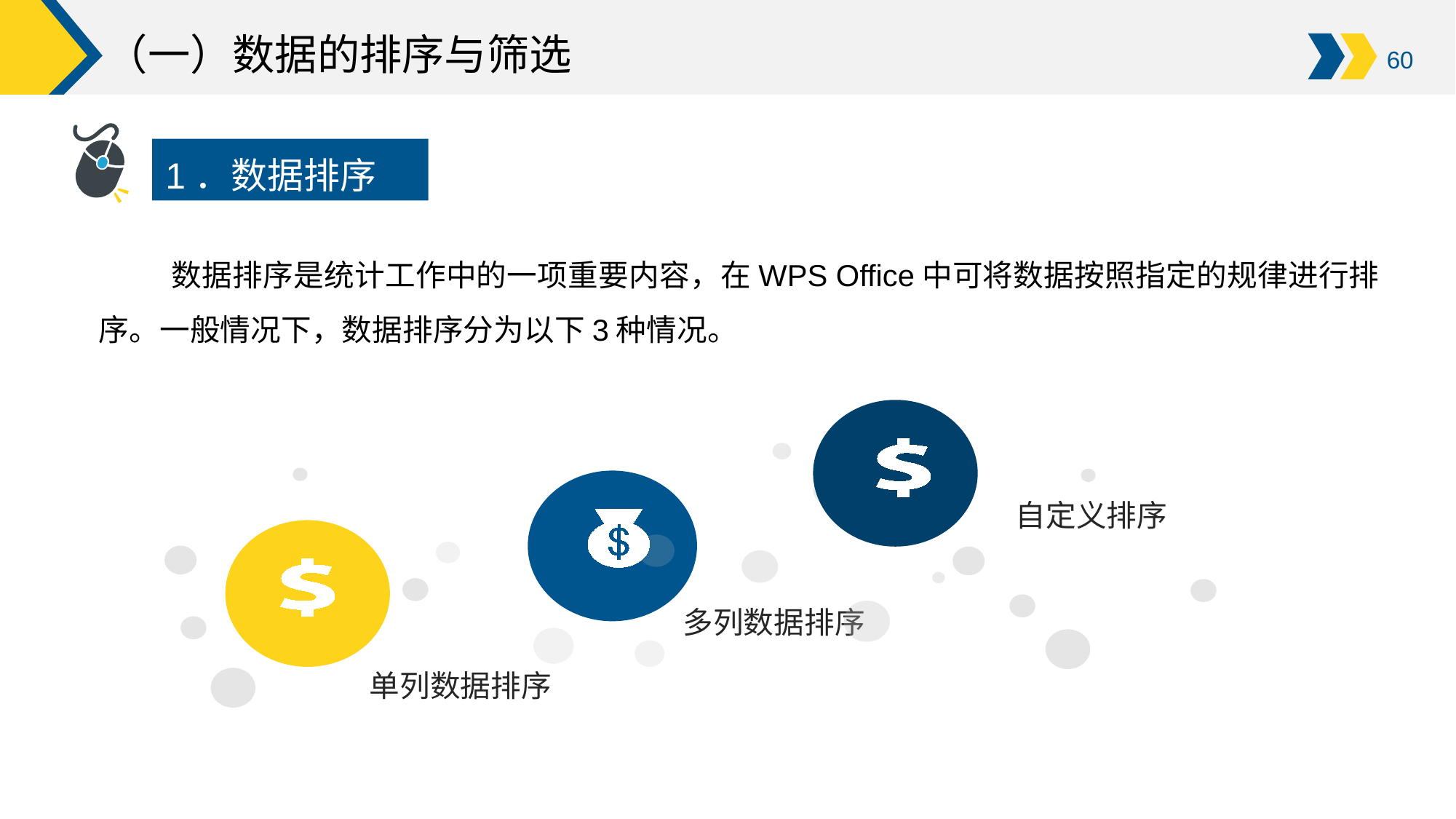

# （一）数据的排序与筛选

1．数据排序

数据排序是统计工作中的一项重要内容，在WPS Office中可将数据按照指定的规律进行排序。一般情况下，数据排序分为以下3种情况。

自定义排序

单列数据排序

多列数据排序